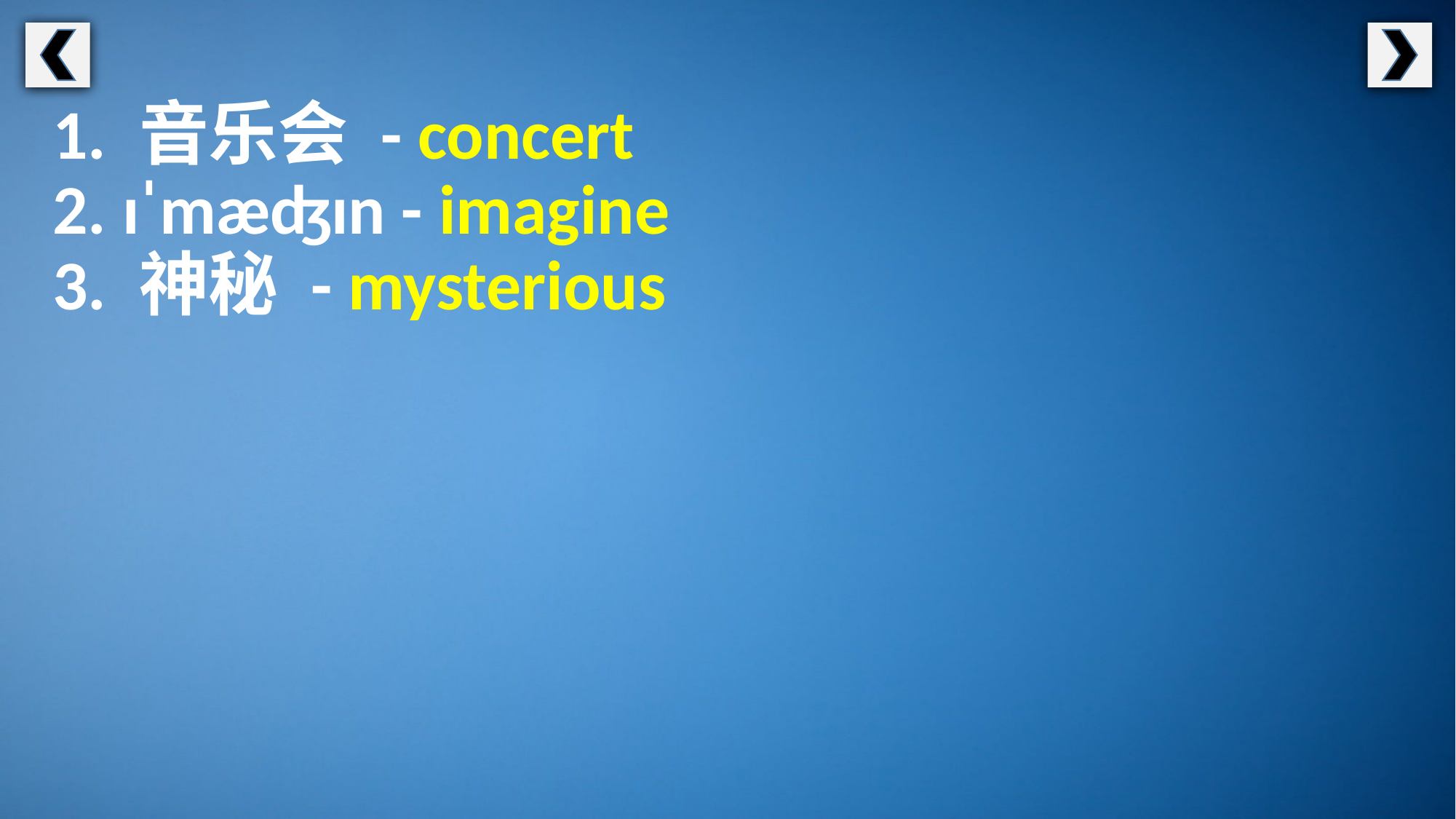

1. 音乐会 - concert
2. ɪˈmæʤɪn - imagine
3. 神秘 - mysterious